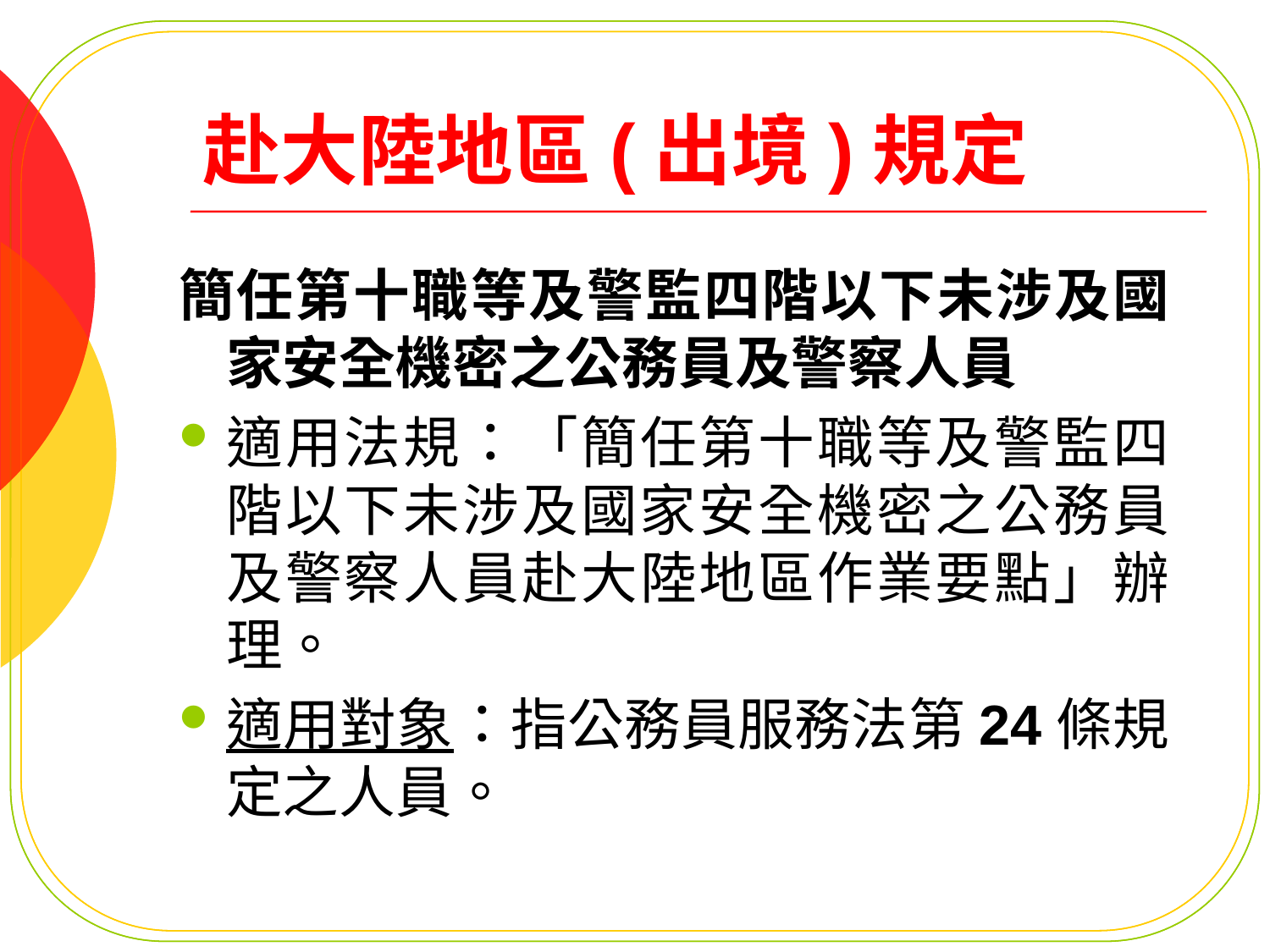

# 赴大陸地區(出境)規定
簡任第十職等及警監四階以下未涉及國家安全機密之公務員及警察人員
適用法規：「簡任第十職等及警監四階以下未涉及國家安全機密之公務員及警察人員赴大陸地區作業要點」辦理。
適用對象：指公務員服務法第24條規定之人員。